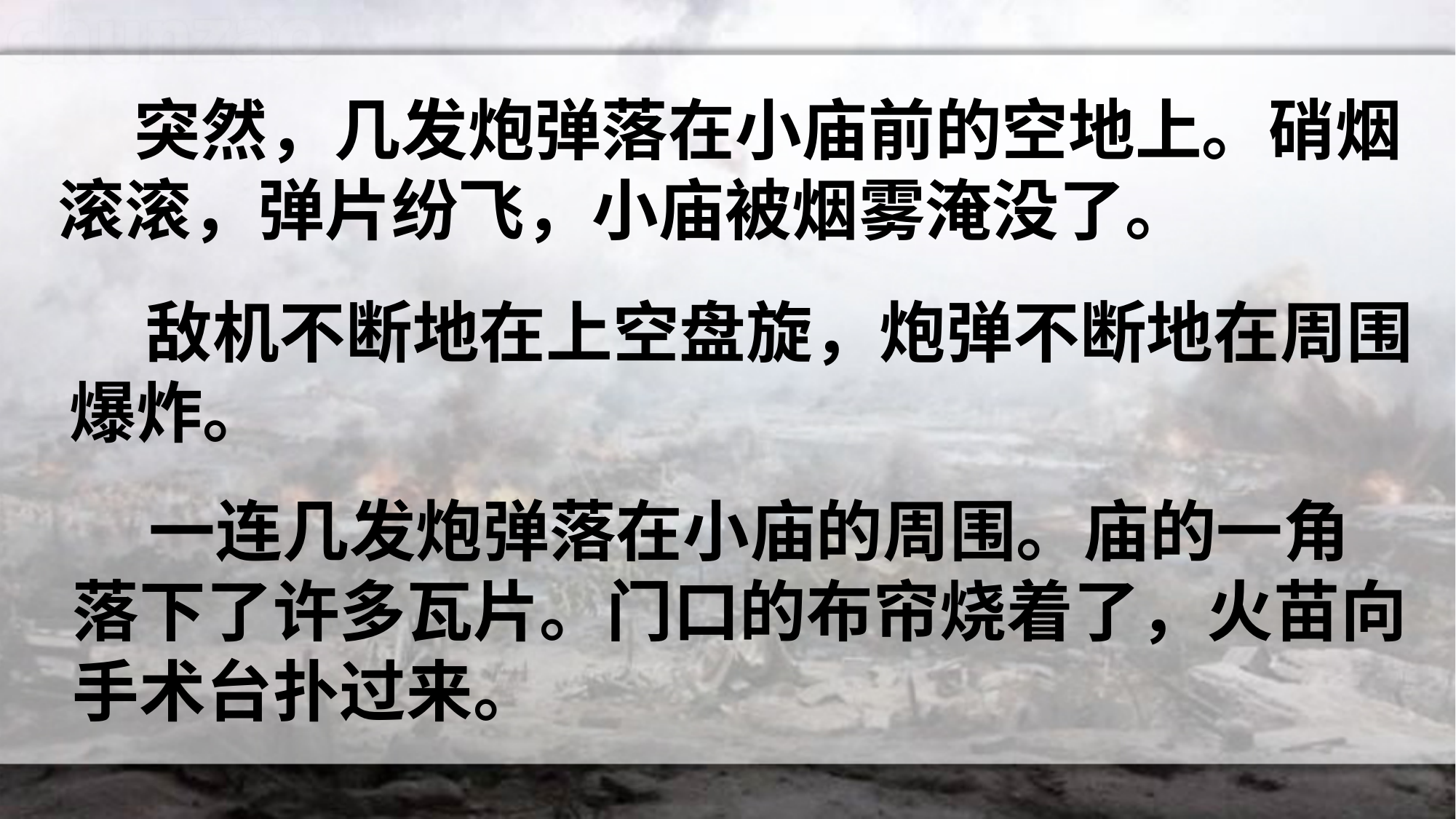

突然，几发炮弹落在小庙前的空地上。硝烟滚滚，弹片纷飞，小庙被烟雾淹没了。
    敌机不断地在上空盘旋，炮弹不断地在周围爆炸。
    一连几发炮弹落在小庙的周围。庙的一角落下了许多瓦片。门口的布帘烧着了，火苗向手术台扑过来。